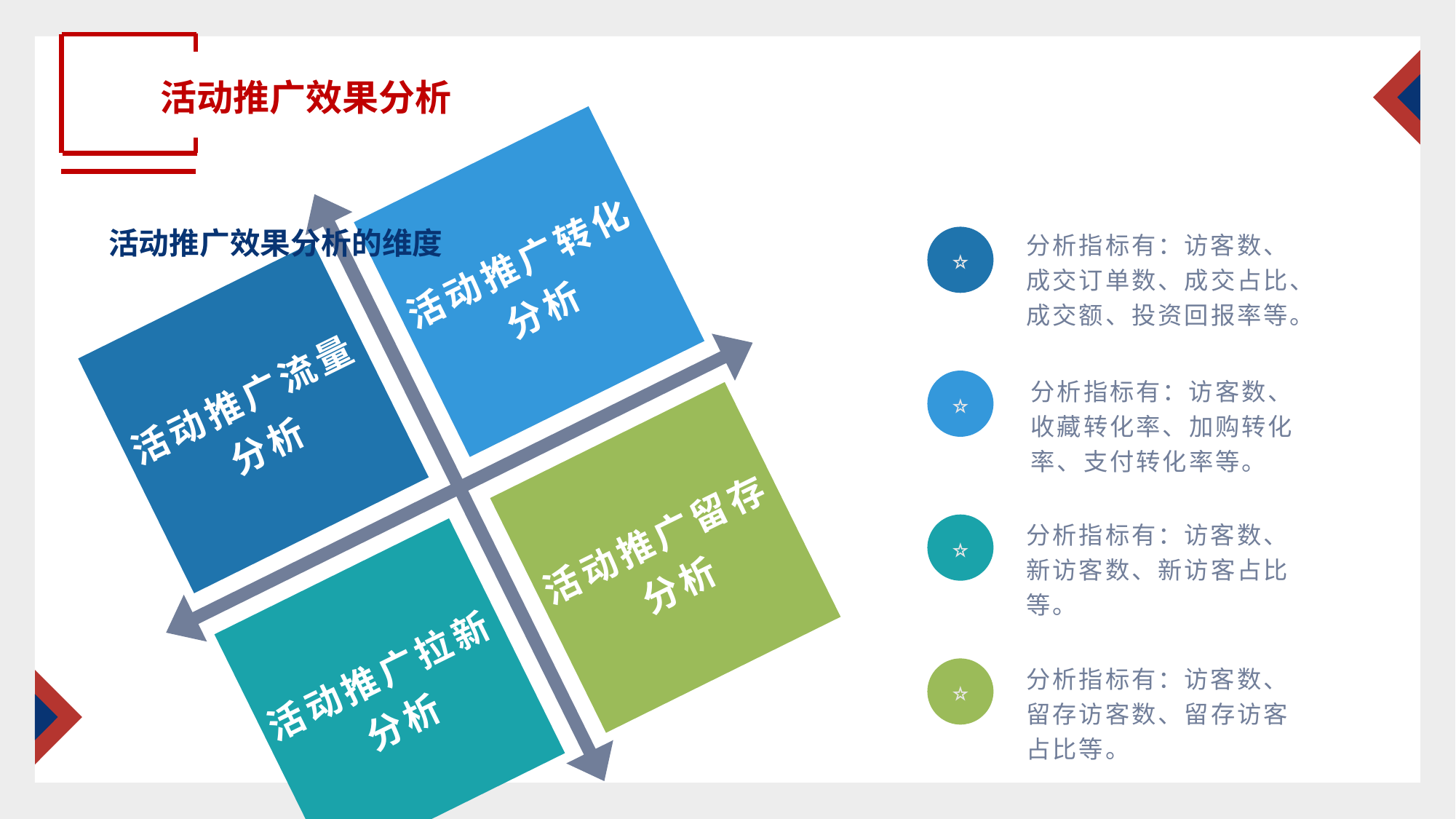

活动推广效果分析

活动推广流量分析
活动推广转化分析
活动推广拉新分析
活动推广留存分析
活动推广效果分析的维度
分析指标有：访客数、成交订单数、成交占比、成交额、投资回报率等。
⭐
⭐
分析指标有：访客数、收藏转化率、加购转化率、支付转化率等。
分析指标有：访客数、新访客数、新访客占比等。
⭐
分析指标有：访客数、留存访客数、留存访客占比等。
⭐